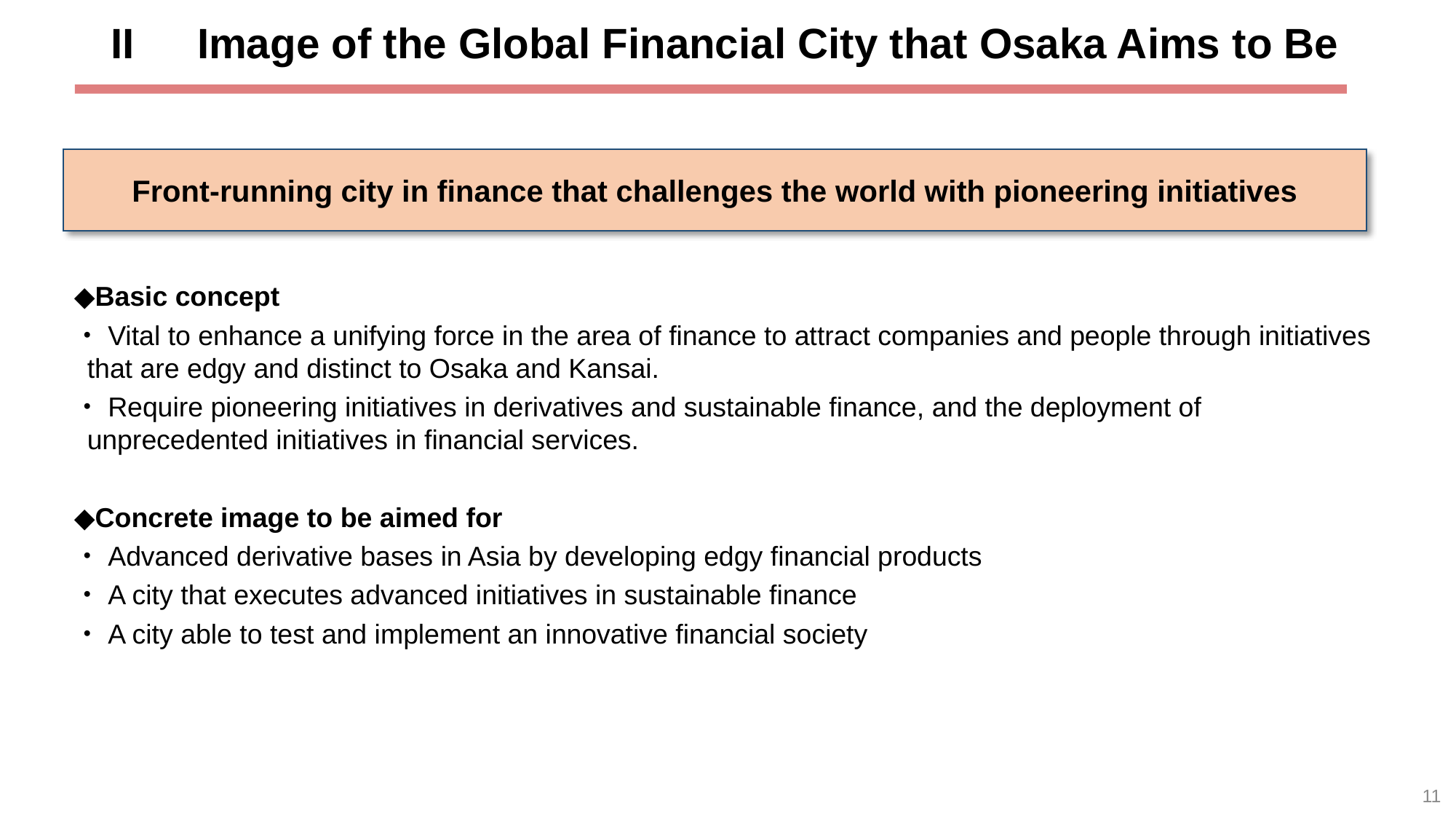

II　Image of the Global Financial City that Osaka Aims to Be
Front-running city in finance that challenges the world with pioneering initiatives
◆Basic concept
・Vital to enhance a unifying force in the area of finance to attract companies and people through initiatives that are edgy and distinct to Osaka and Kansai.
・Require pioneering initiatives in derivatives and sustainable finance, and the deployment of unprecedented initiatives in financial services.

◆Concrete image to be aimed for
・Advanced derivative bases in Asia by developing edgy financial products
・A city that executes advanced initiatives in sustainable finance
・A city able to test and implement an innovative financial society

11